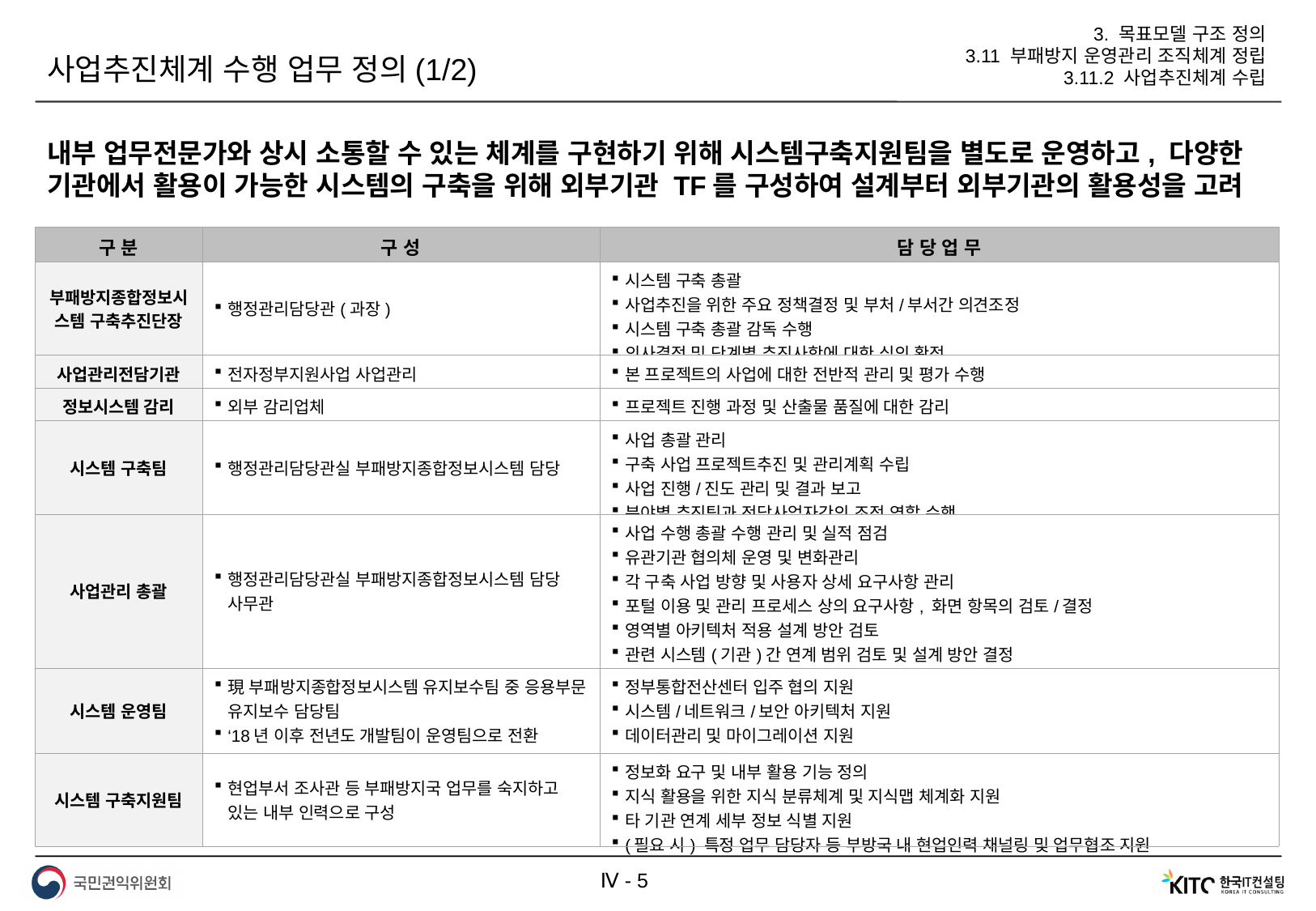

3. 목표모델 구조 정의
3.11 부패방지 운영관리 조직체계 정립
3.11.2 사업추진체계 수립
사업추진체계 수행 업무 정의(1/2)
내부 업무전문가와 상시 소통할 수 있는 체계를 구현하기 위해 시스템구축지원팀을 별도로 운영하고, 다양한 기관에서 활용이 가능한 시스템의 구축을 위해 외부기관 TF를 구성하여 설계부터 외부기관의 활용성을 고려
| 구 분 | 구 성 | 담 당 업 무 |
| --- | --- | --- |
| 부패방지종합정보시스템 구축추진단장 | 행정관리담당관(과장) | 시스템 구축 총괄 사업추진을 위한 주요 정책결정 및 부처/부서간 의견조정 시스템 구축 총괄 감독 수행 의사결정 및 단계별 추진사항에 대한 심의 확정 |
| 사업관리전담기관 | 전자정부지원사업 사업관리 | 본 프로젝트의 사업에 대한 전반적 관리 및 평가 수행 |
| 정보시스템 감리 | 외부 감리업체 | 프로젝트 진행 과정 및 산출물 품질에 대한 감리 |
| 시스템 구축팀 | 행정관리담당관실 부패방지종합정보시스템 담당 | 사업 총괄 관리 구축 사업 프로젝트추진 및 관리계획 수립 사업 진행/진도 관리 및 결과 보고 분야별 추진팀과 전담사업자간의 조정 역할 수행 |
| 사업관리 총괄 | 행정관리담당관실 부패방지종합정보시스템 담당 사무관 | 사업 수행 총괄 수행 관리 및 실적 점검 유관기관 협의체 운영 및 변화관리 각 구축 사업 방향 및 사용자 상세 요구사항 관리 포털 이용 및 관리 프로세스 상의 요구사항, 화면 항목의 검토/결정 영역별 아키텍처 적용 설계 방안 검토 관련 시스템(기관)간 연계 범위 검토 및 설계 방안 결정 정부통합전산센터 입주 및 시스템 구성 관리 협의/의사결정 |
| 시스템 운영팀 | 現 부패방지종합정보시스템 유지보수팀 중 응용부문 유지보수 담당팀 ‘18년 이후 전년도 개발팀이 운영팀으로 전환 | 정부통합전산센터 입주 협의 지원 시스템/네트워크/보안 아키텍처 지원 데이터관리 및 마이그레이션 지원 |
| 시스템 구축지원팀 | 현업부서 조사관 등 부패방지국 업무를 숙지하고 있는 내부 인력으로 구성 | 정보화 요구 및 내부 활용 기능 정의 지식 활용을 위한 지식 분류체계 및 지식맵 체계화 지원 타 기관 연계 세부 정보 식별 지원 (필요 시) 특정 업무 담당자 등 부방국 내 현업인력 채널링 및 업무협조 지원 |